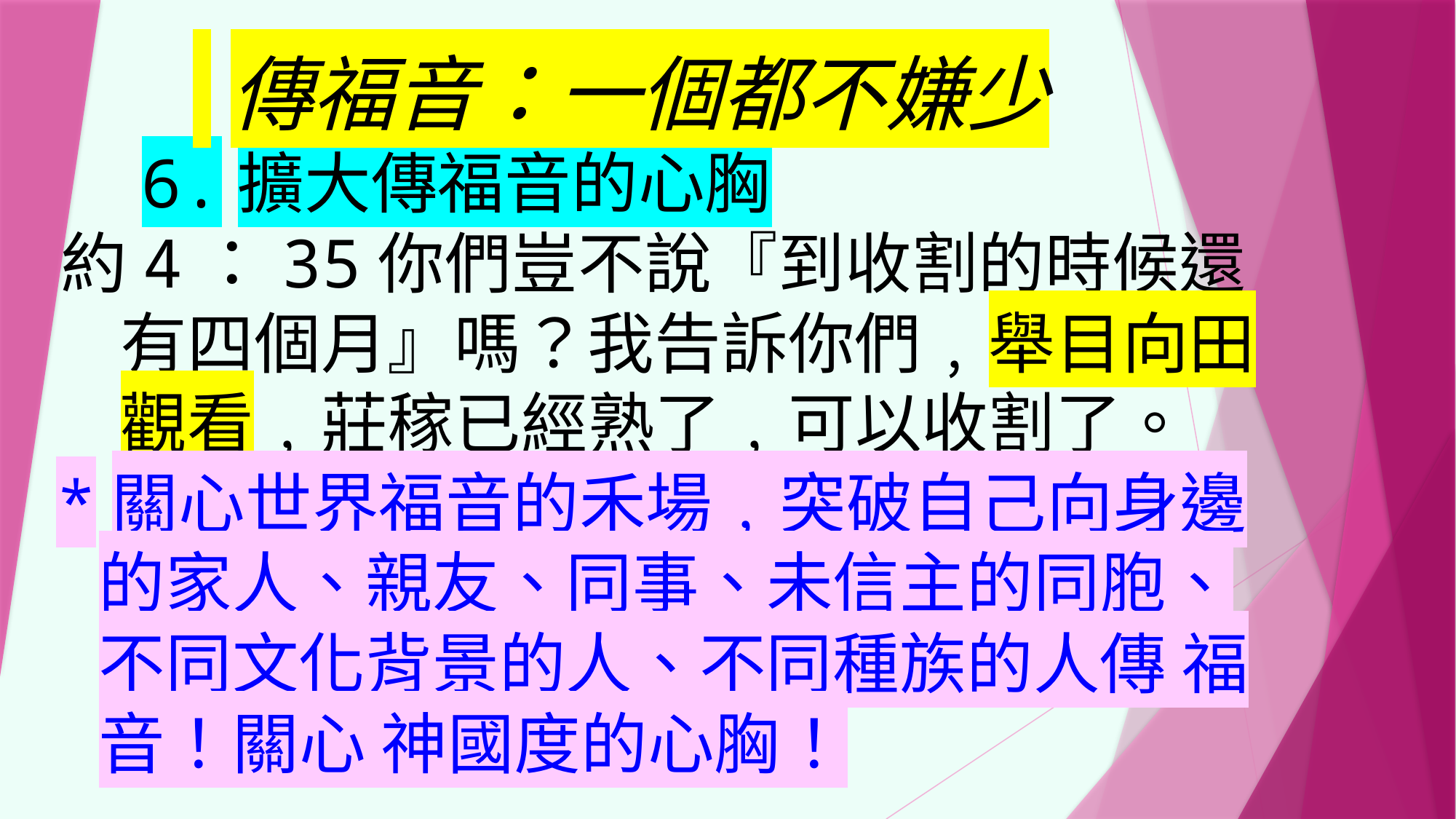

傳福音：一個都不嫌少
6.擴大傳福音的心胸
約4：35你們豈不說『到收割的時候還有四個月』嗎？我告訴你們﹐舉目向田 觀看﹐莊稼已經熟了﹐可以收割了。
*關心世界福音的禾場﹐突破自己向身邊的家人、親友、同事、未信主的同胞、不同文化背景的人、不同種族的人傳 福音！關心 神國度的心胸！